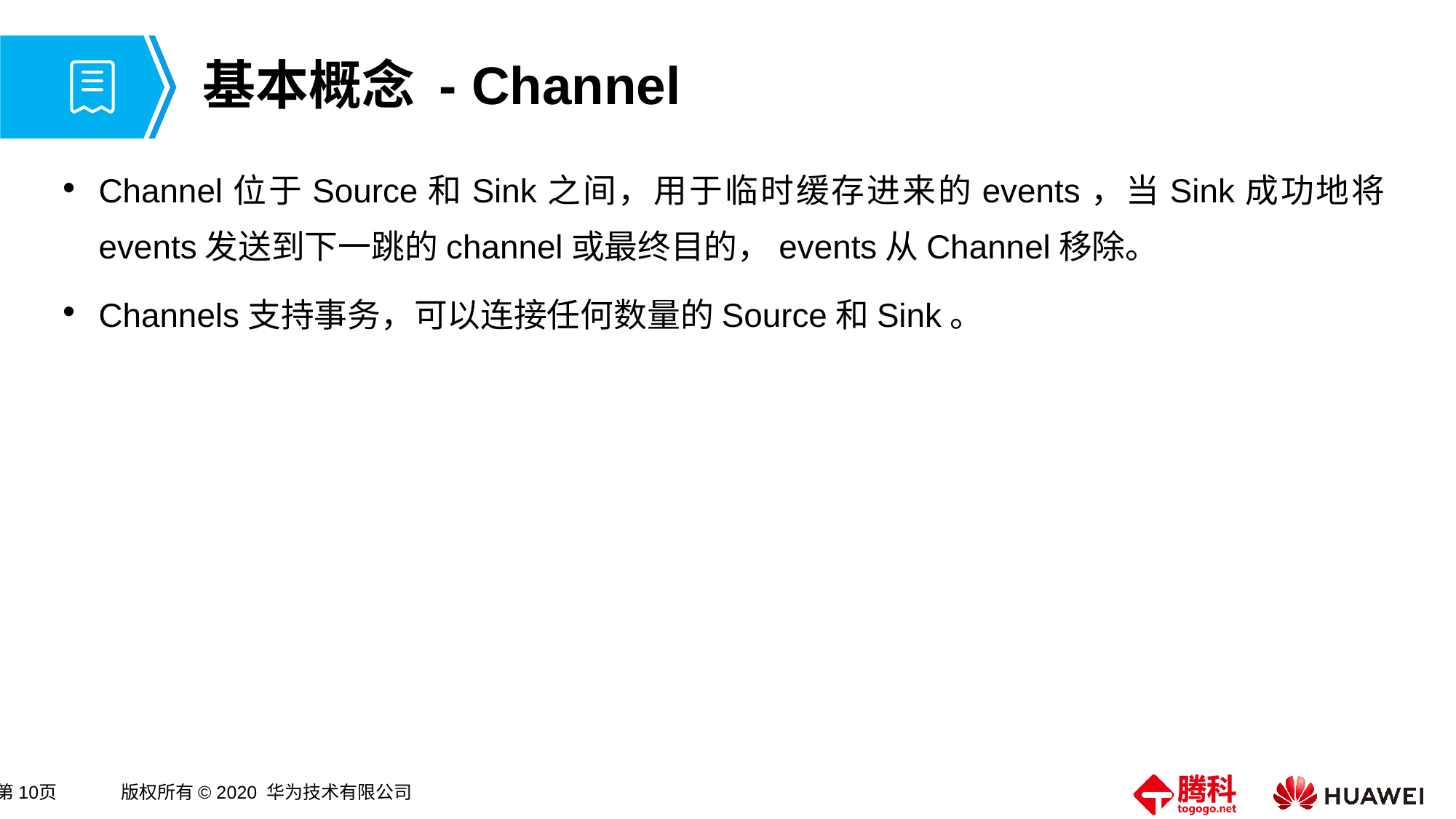

# 基本概念 - Channel
Channel位于Source和Sink之间，用于临时缓存进来的events，当Sink成功地将events发送到下一跳的channel或最终目的，events从Channel移除。
Channels支持事务，可以连接任何数量的Source和Sink。